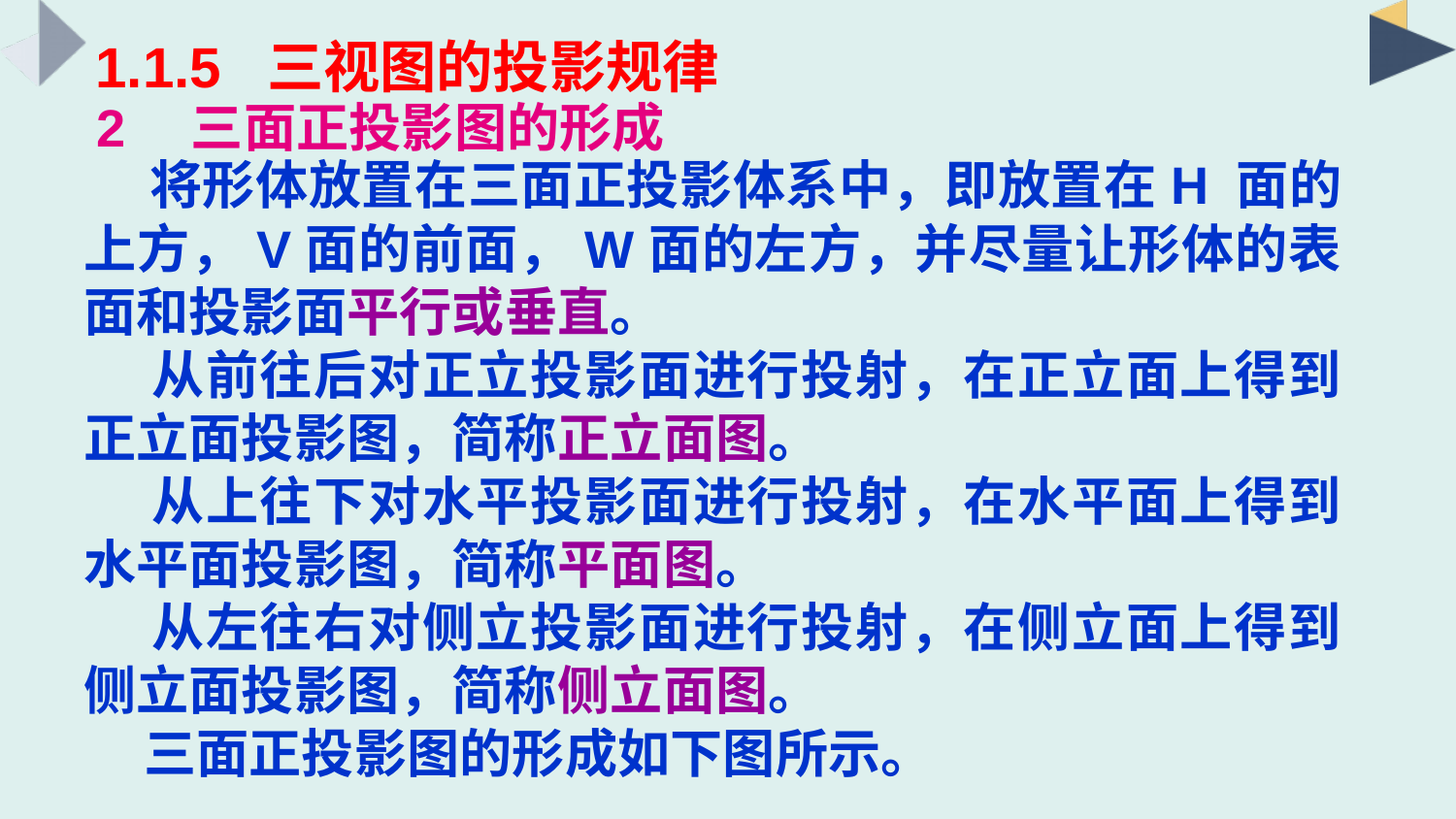

1.1.5  三视图的投影规律
2　三面正投影图的形成
    将形体放置在三面正投影体系中，即放置在H 面的上方，V面的前面，W面的左方，并尽量让形体的表面和投影面平行或垂直。
    从前往后对正立投影面进行投射，在正立面上得到正立面投影图，简称正立面图。
    从上往下对水平投影面进行投射，在水平面上得到水平面投影图，简称平面图。
    从左往右对侧立投影面进行投射，在侧立面上得到侧立面投影图，简称侧立面图。
    三面正投影图的形成如下图所示。